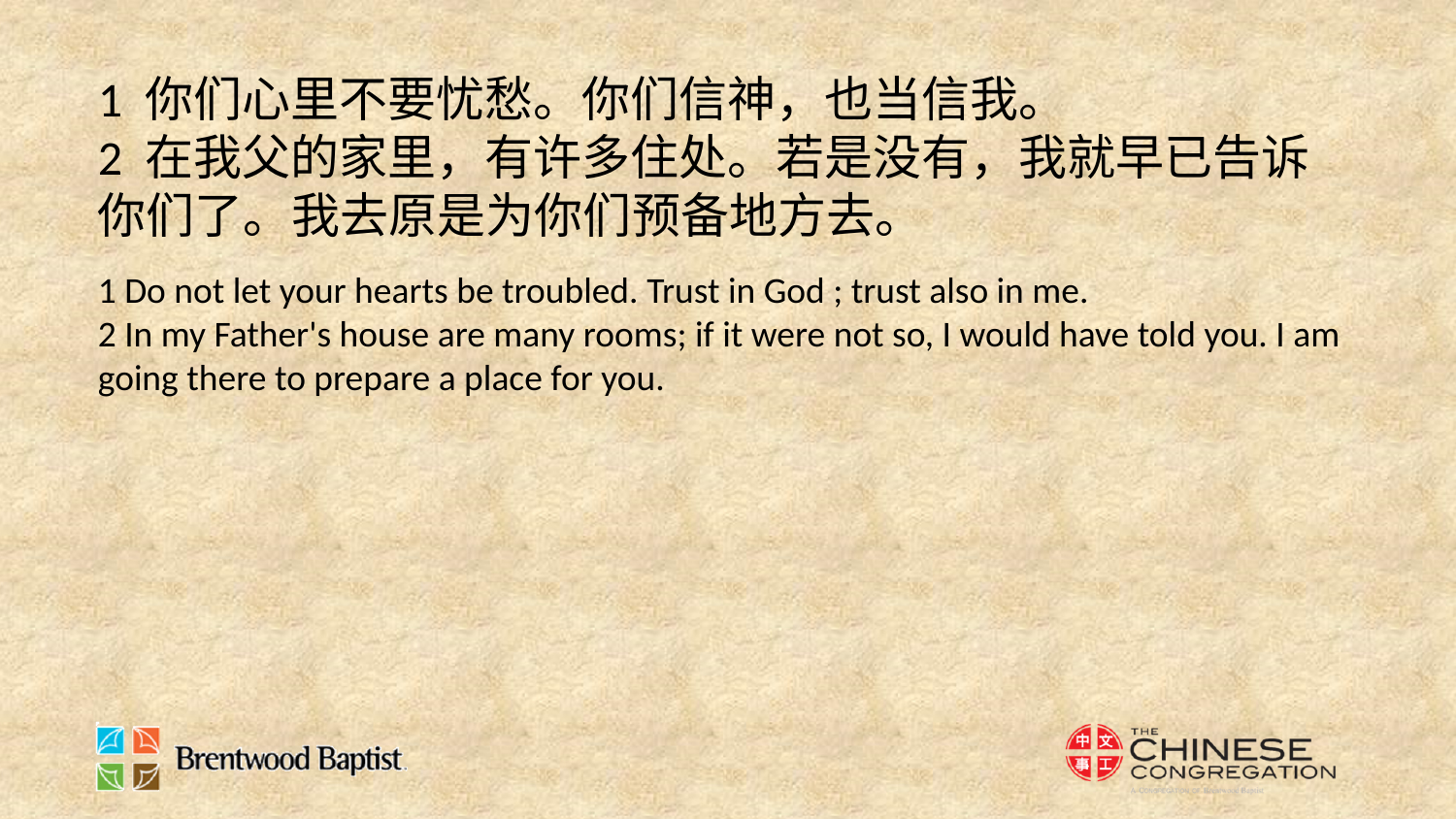

1 你们心里不要忧愁。你们信神，也当信我。
2 在我父的家里，有许多住处。若是没有，我就早已告诉你们了。我去原是为你们预备地方去。

1 Do not let your hearts be troubled. Trust in God ; trust also in me.
2 In my Father's house are many rooms; if it were not so, I would have told you. I am going there to prepare a place for you.